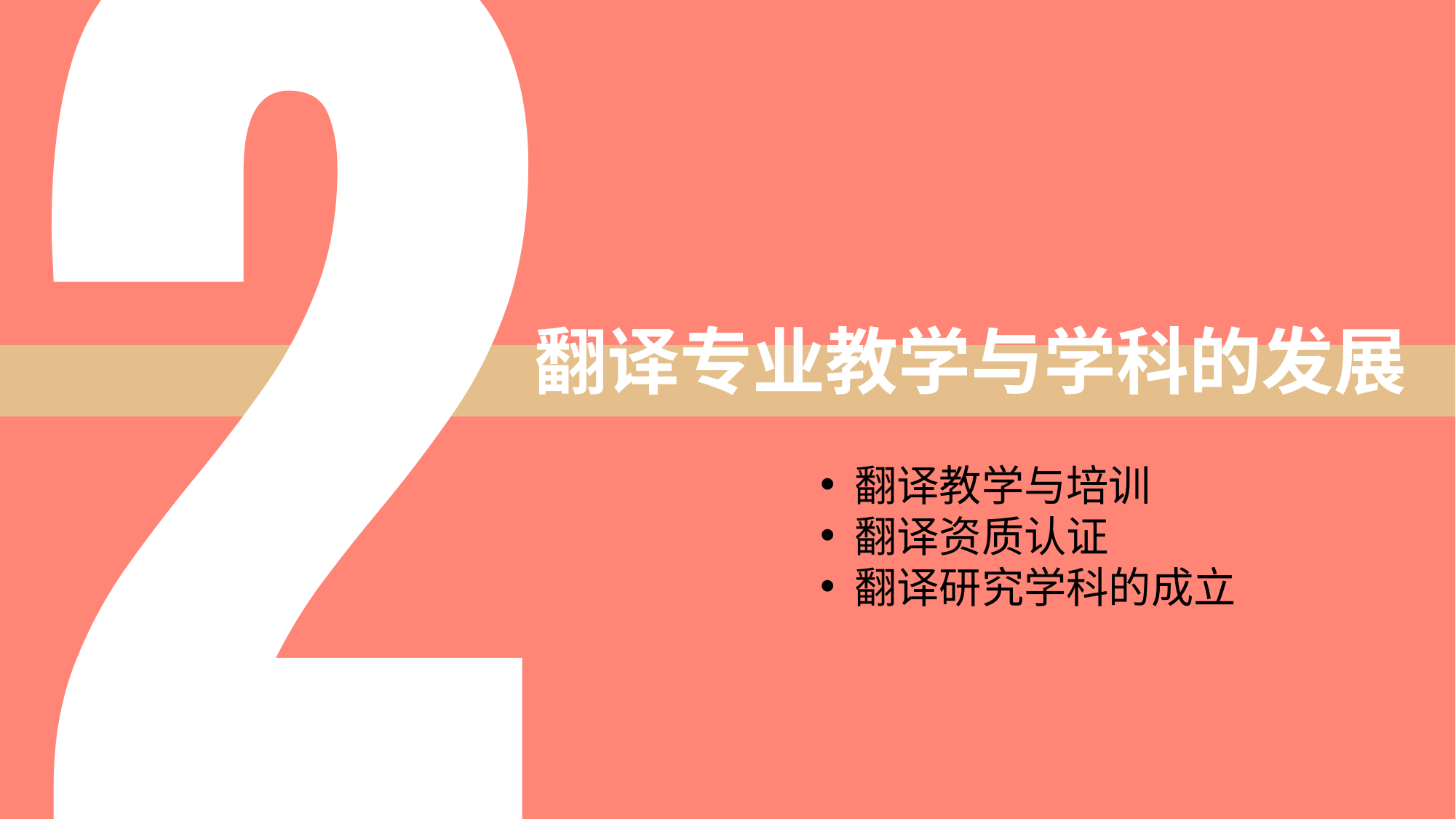

2
翻译专业教学与学科的发展

翻译教学与培训
翻译资质认证
翻译研究学科的成立